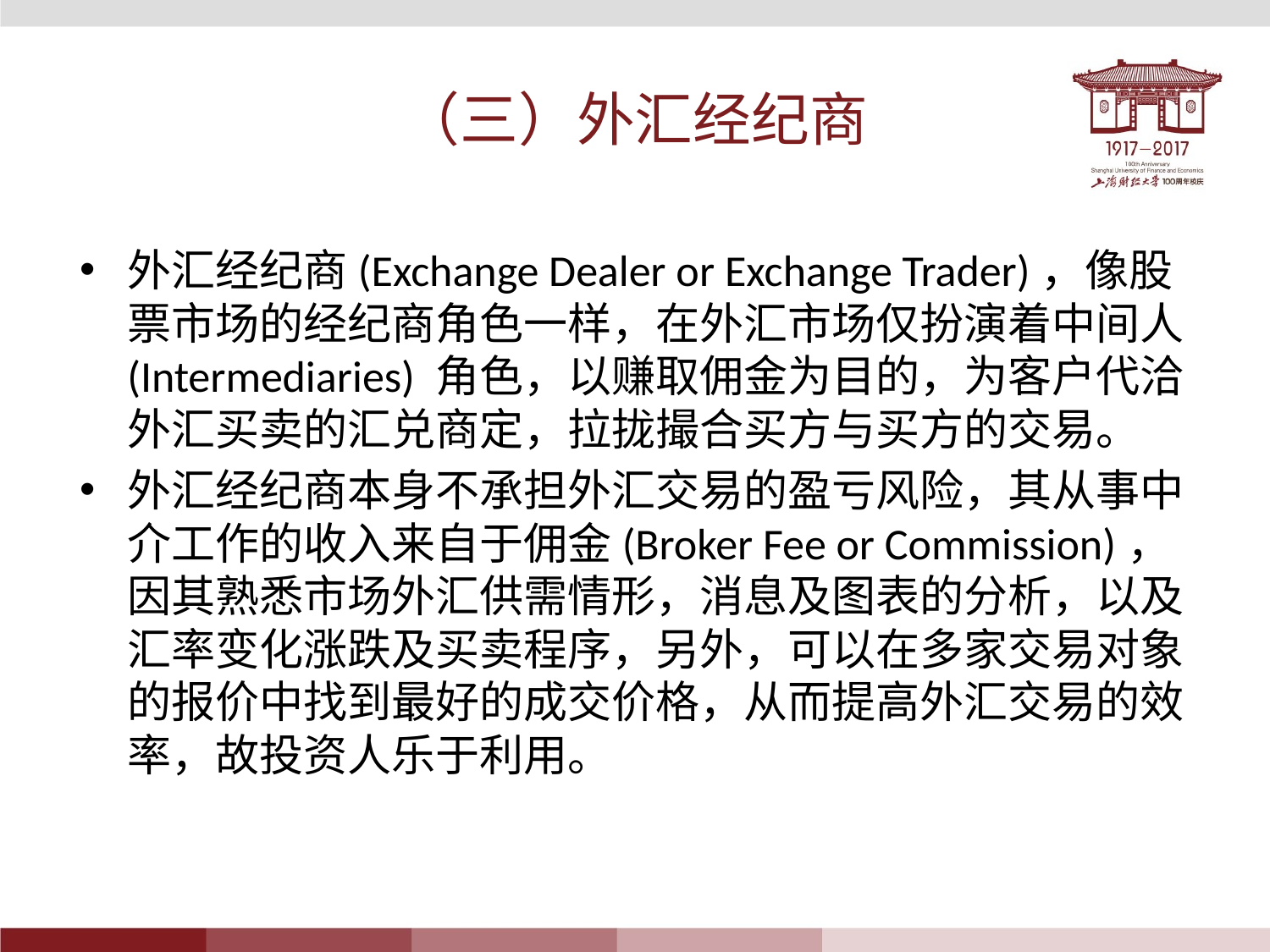

# （三）外汇经纪商
外汇经纪商(Exchange Dealer or Exchange Trader)，像股票市场的经纪商角色一样，在外汇市场仅扮演着中间人(Intermediaries) 角色，以赚取佣金为目的，为客户代洽外汇买卖的汇兑商定，拉拢撮合买方与买方的交易。
外汇经纪商本身不承担外汇交易的盈亏风险，其从事中介工作的收入来自于佣金(Broker Fee or Commission)，因其熟悉市场外汇供需情形，消息及图表的分析，以及汇率变化涨跌及买卖程序，另外，可以在多家交易对象的报价中找到最好的成交价格，从而提高外汇交易的效率，故投资人乐于利用。